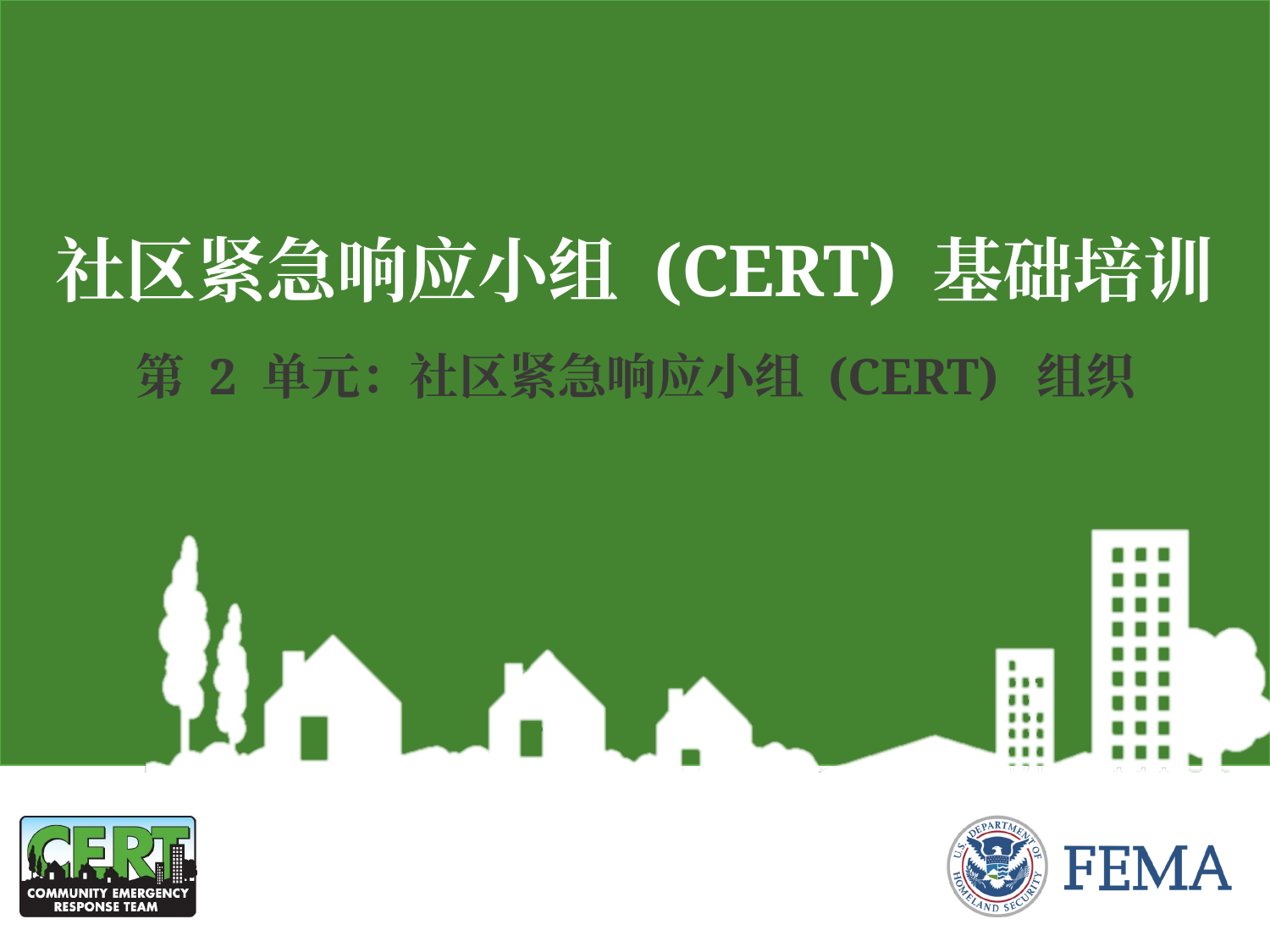

# 社区紧急响应小组 (CERT) 基础培训

第 2 单元：社区紧急响应小组 (CERT)  组织